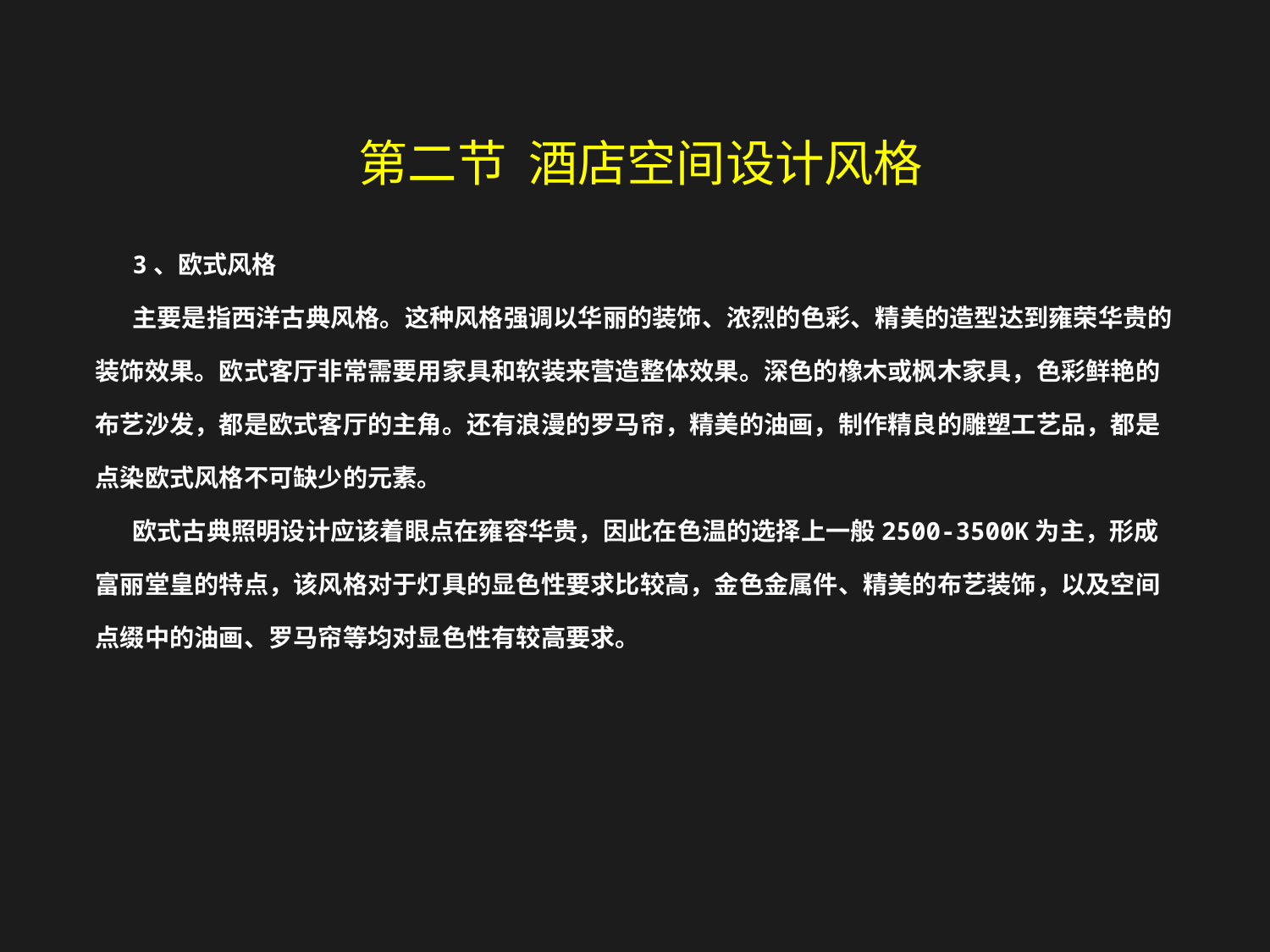

第二节  酒店空间设计风格
3、欧式风格
主要是指西洋古典风格。这种风格强调以华丽的装饰、浓烈的色彩、精美的造型达到雍荣华贵的装饰效果。欧式客厅非常需要用家具和软装来营造整体效果。深色的橡木或枫木家具，色彩鲜艳的布艺沙发，都是欧式客厅的主角。还有浪漫的罗马帘，精美的油画，制作精良的雕塑工艺品，都是点染欧式风格不可缺少的元素。
欧式古典照明设计应该着眼点在雍容华贵，因此在色温的选择上一般2500-3500K为主，形成富丽堂皇的特点，该风格对于灯具的显色性要求比较高，金色金属件、精美的布艺装饰，以及空间点缀中的油画、罗马帘等均对显色性有较高要求。